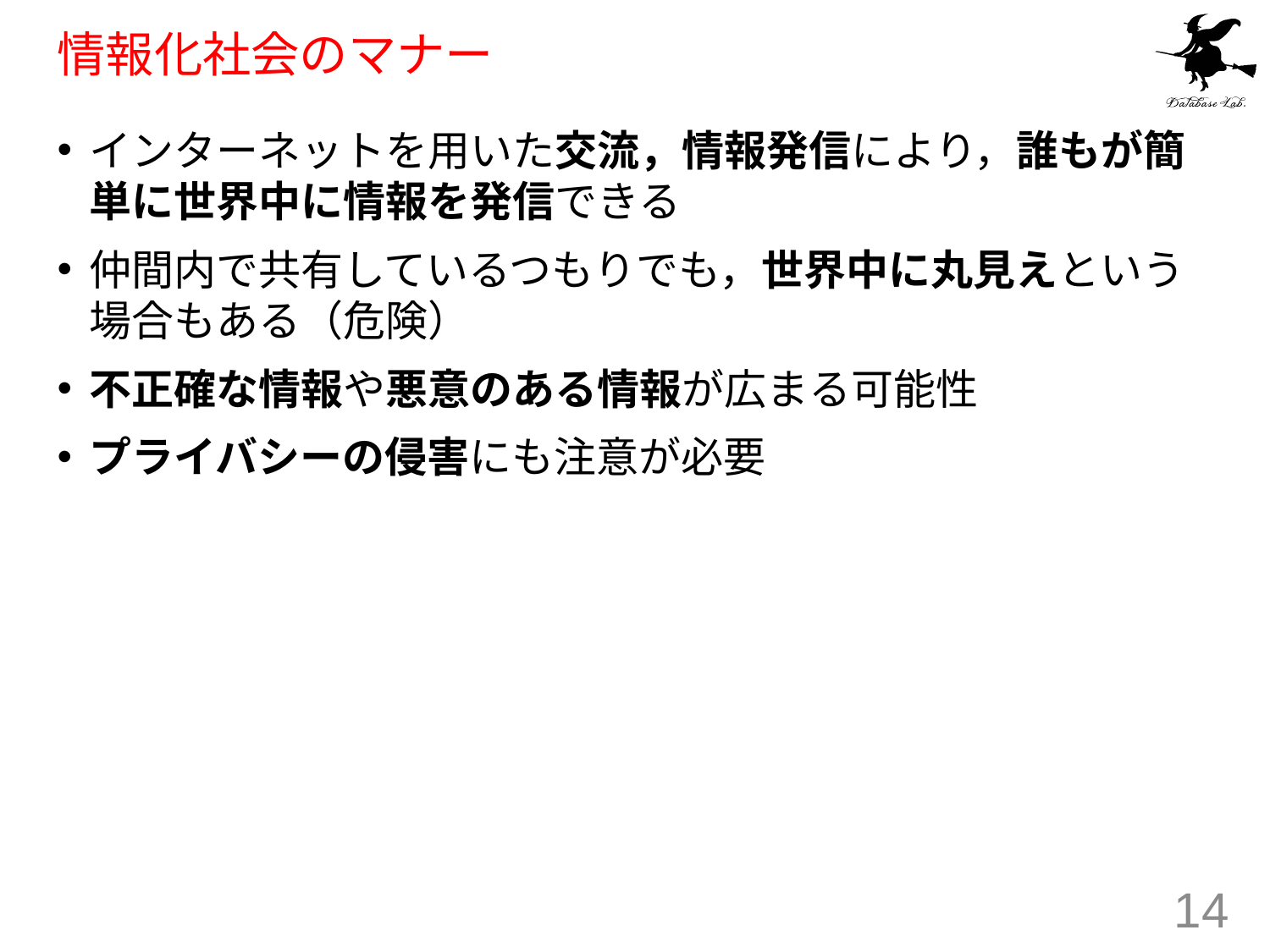

# 情報化社会のマナー
インターネットを用いた交流，情報発信により，誰もが簡単に世界中に情報を発信できる
仲間内で共有しているつもりでも，世界中に丸見えという場合もある（危険）
不正確な情報や悪意のある情報が広まる可能性
プライバシーの侵害にも注意が必要

14